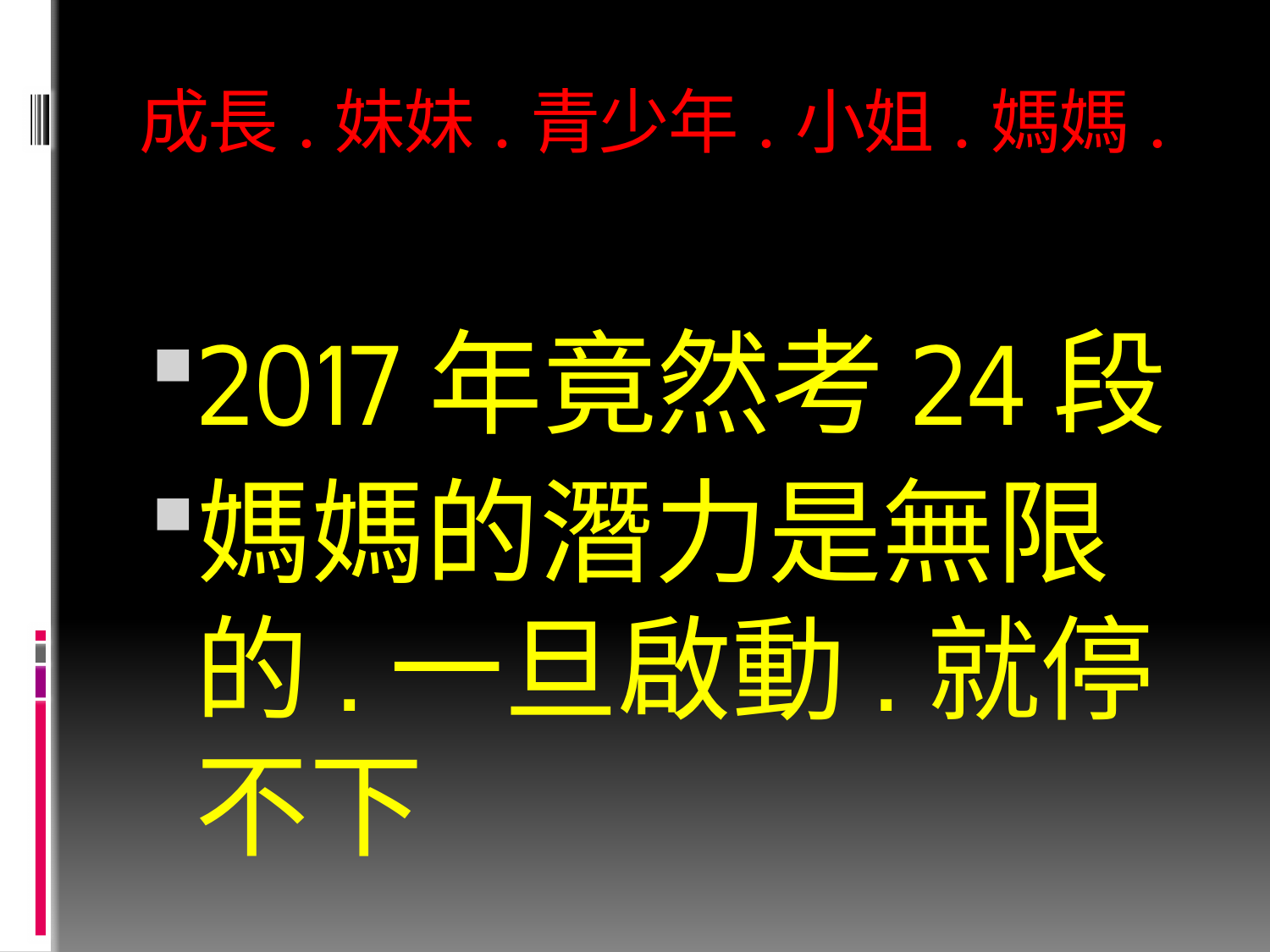

# 成長.妹妹.青少年.小姐.媽媽.

2017年竟然考24段
媽媽的潛力是無限的.一旦啟動.就停不下